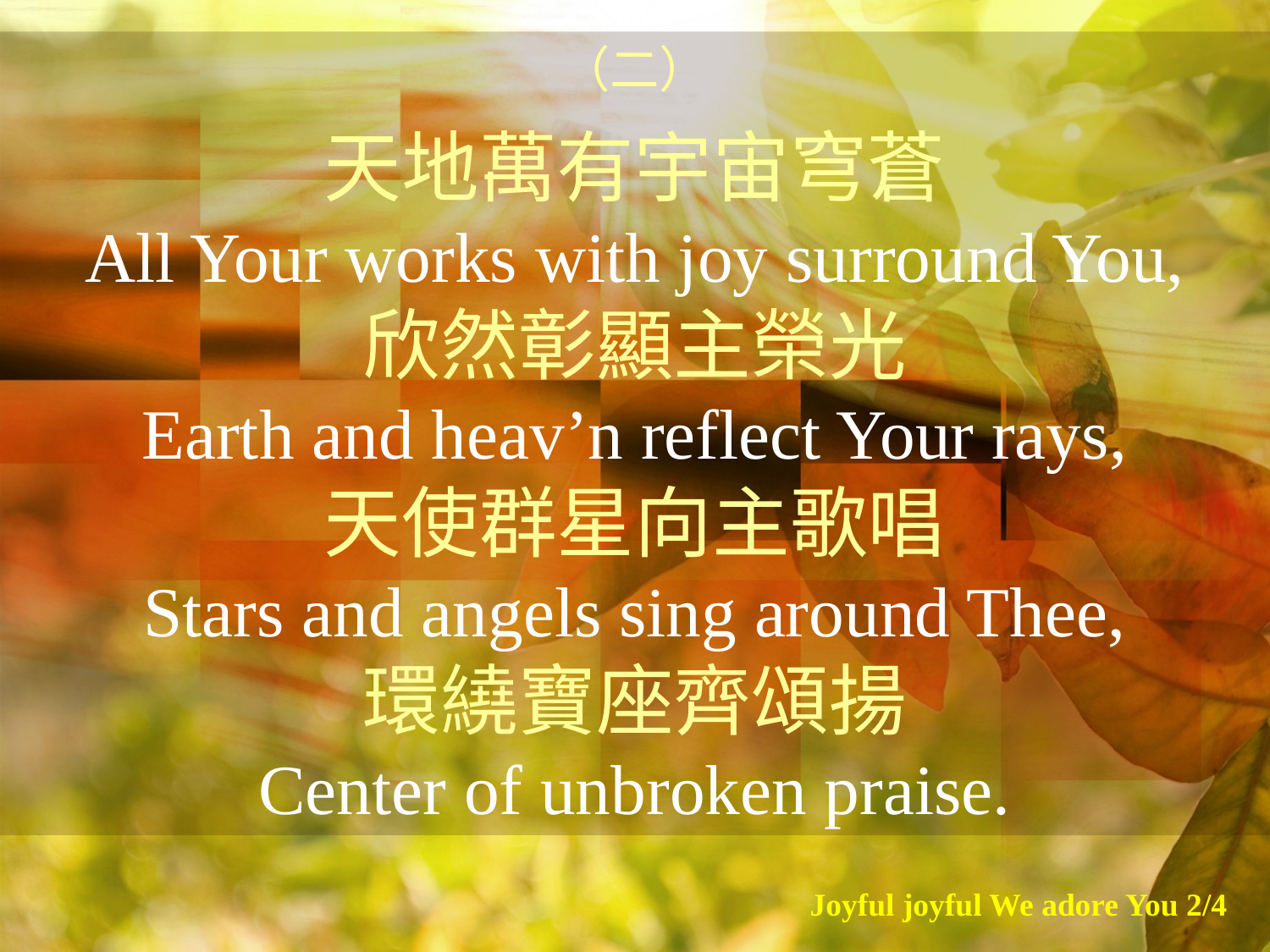

（二）

天地萬有宇宙穹蒼
All Your works with joy surround You,
欣然彰顯主榮光
Earth and heav’n reflect Your rays,
天使群星向主歌唱
Stars and angels sing around Thee,
環繞寶座齊頌揚
Center of unbroken praise.
Joyful joyful We adore You 2/4